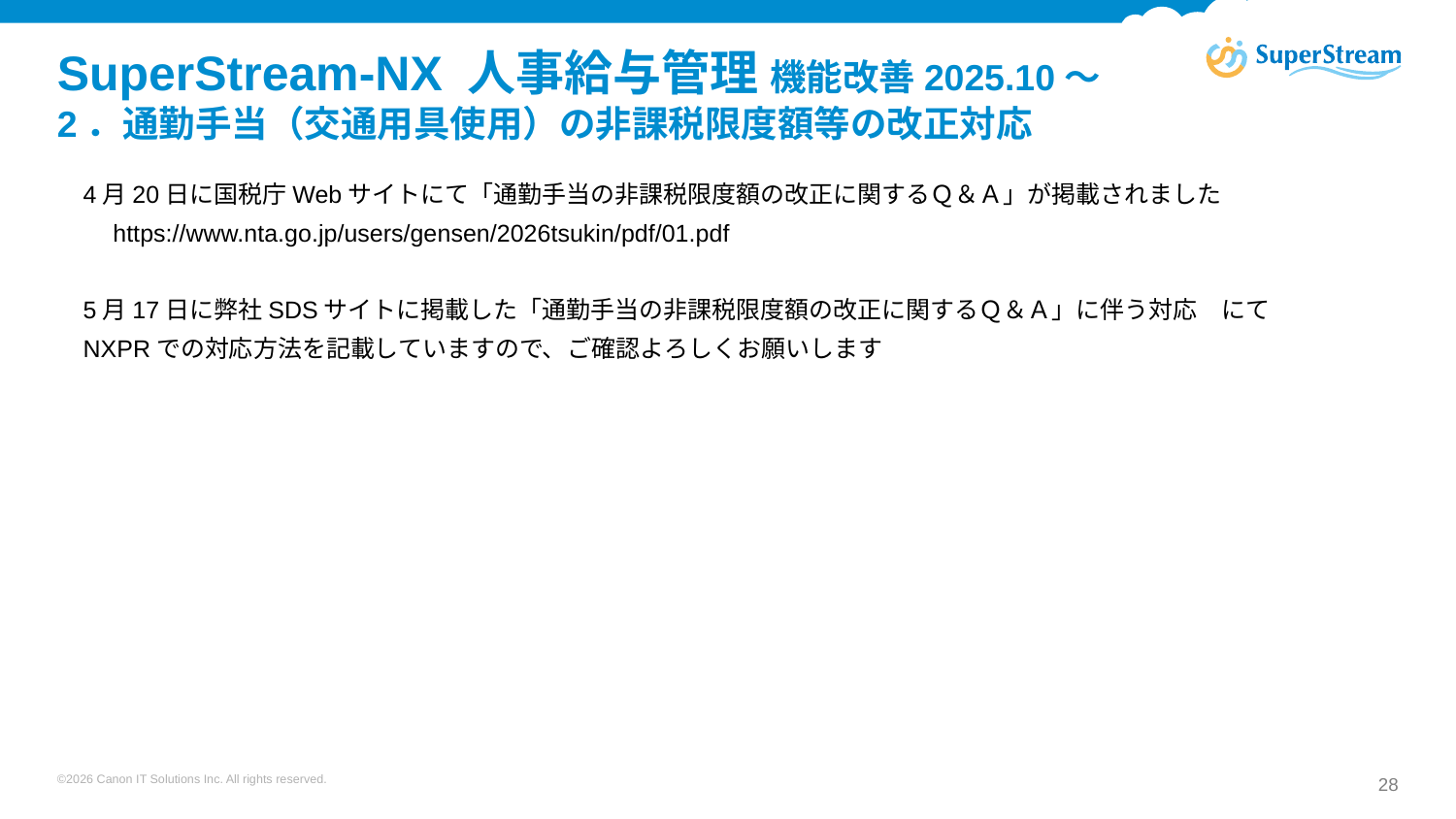

# SuperStream-NX 人事給与管理 機能改善2025.10～ 2．通勤手当（交通用具使用）の非課税限度額等の改正対応
4月20日に国税庁Webサイトにて「通勤手当の非課税限度額の改正に関するＱ＆Ａ」が掲載されました​
　https://www.nta.go.jp/users/gensen/2026tsukin/pdf/01.pdf​

5月17日に弊社SDSサイトに掲載した「通勤手当の非課税限度額の改正に関するＱ＆Ａ」に伴う対応　にて
NXPRでの対応方法を記載していますので、ご確認よろしくお願いします
©2026 Canon IT Solutions Inc. All rights reserved.
28